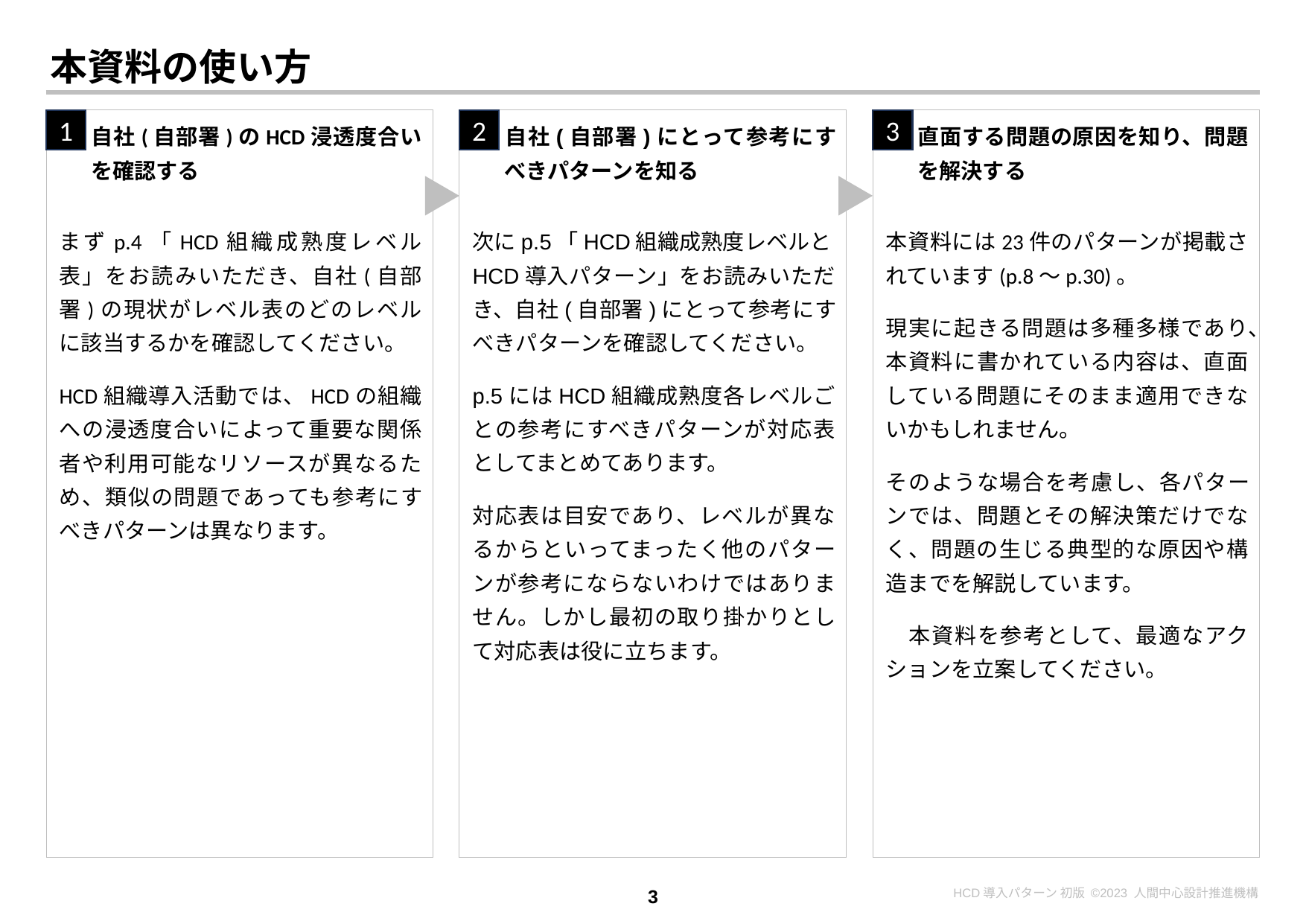

# 本資料の使い方
1.	自社(自部署)のHCD浸透度合いを確認する
まずp.4「HCD組織成熟度レベル表」をお読みいただき、自社(自部署)の現状がレベル表のどのレベルに該当するかを確認してください。
HCD組織導入活動では、HCDの組織への浸透度合いによって重要な関係者や利用可能なリソースが異なるため、類似の問題であっても参考にすべきパターンは異なります。
1
2.	自社(自部署)にとって参考にすべきパターンを知る
次にp.5「HCD組織成熟度レベルとHCD導入パターン」をお読みいただき、自社(自部署)にとって参考にすべきパターンを確認してください。
p.5にはHCD組織成熟度各レベルごとの参考にすべきパターンが対応表としてまとめてあります。
対応表は目安であり、レベルが異なるからといってまったく他のパターンが参考にならないわけではありません。しかし最初の取り掛かりとして対応表は役に立ちます。
2
3.	直面する問題の原因を知り、問題を解決する
本資料には23件のパターンが掲載されています(p.8〜p.30)。
現実に起きる問題は多種多様であり、本資料に書かれている内容は、直面している問題にそのまま適用できないかもしれません。
そのような場合を考慮し、各パターンでは、問題とその解決策だけでなく、問題の生じる典型的な原因や構造までを解説しています。
　本資料を参考として、最適なアクションを立案してください。
3

3